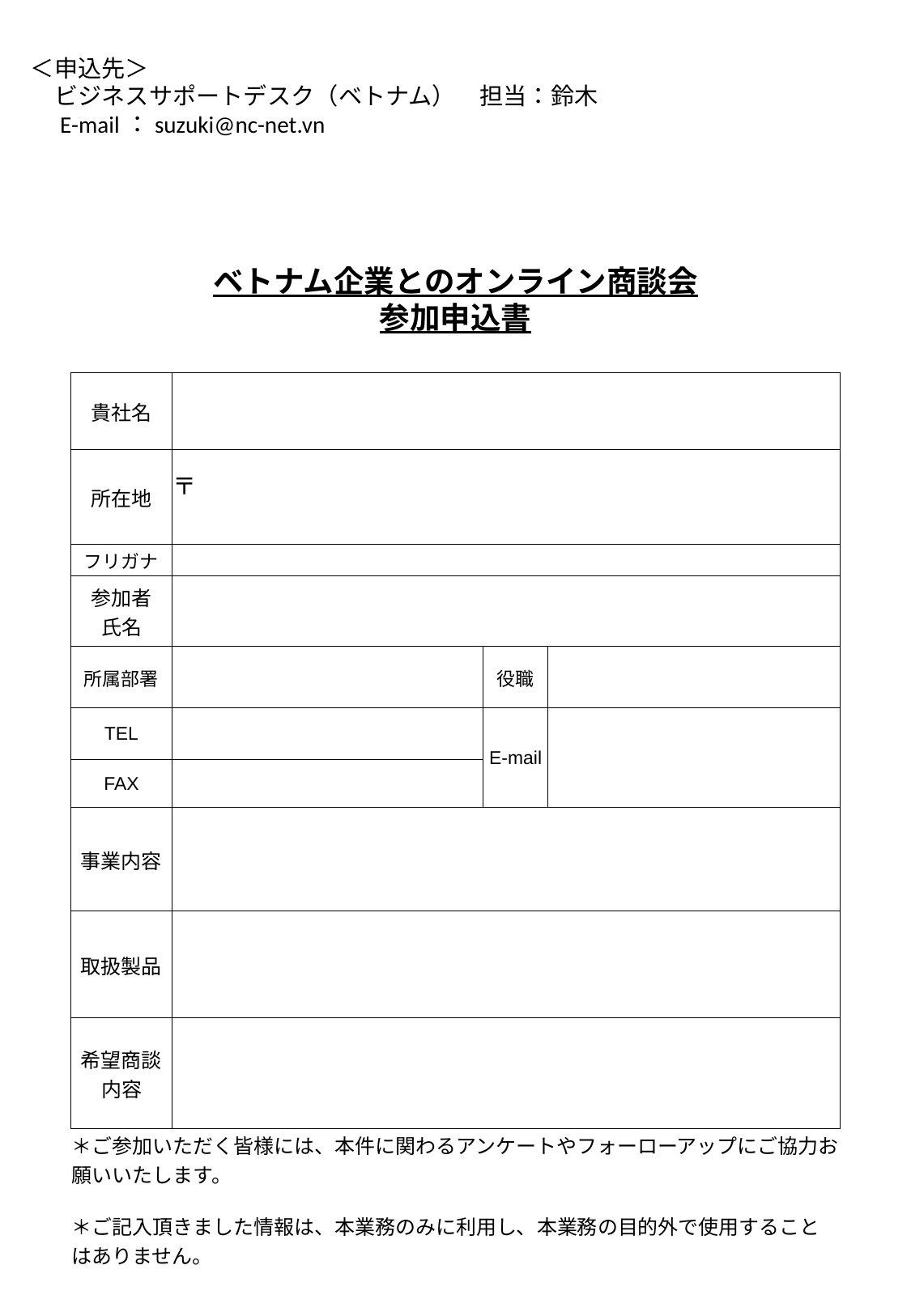

＜申込先＞
　ビジネスサポートデスク（ベトナム）　担当：鈴木
　E-mail：suzuki@nc-net.vn
ベトナム企業とのオンライン商談会
参加申込書
| 貴社名 |  |  |  |
| --- | --- | --- | --- |
| 所在地 | 〒 |  |  |
| フリガナ |  |  |  |
| 参加者 氏名 |  |  |  |
| 所属部署 |  | 役職 |  |
| TEL |  | E-mail |  |
| FAX |  |  |  |
| 事業内容 |  |  |  |
| 取扱製品 |  |  |  |
| 希望商談内容 |  |  |  |
| ＊ご参加いただく皆様には、本件に関わるアンケートやフォーローアップにご協力お願いいたします。 ＊ご記入頂きました情報は、本業務のみに利用し、本業務の目的外で使用することはありません。 |  |  |  |
主催：大阪産業局

協力：大阪・海外市場プロモーション事業推進協議会
メール：osaka-business-support-desk@ags-vn.com
担当：清水（シミズ）